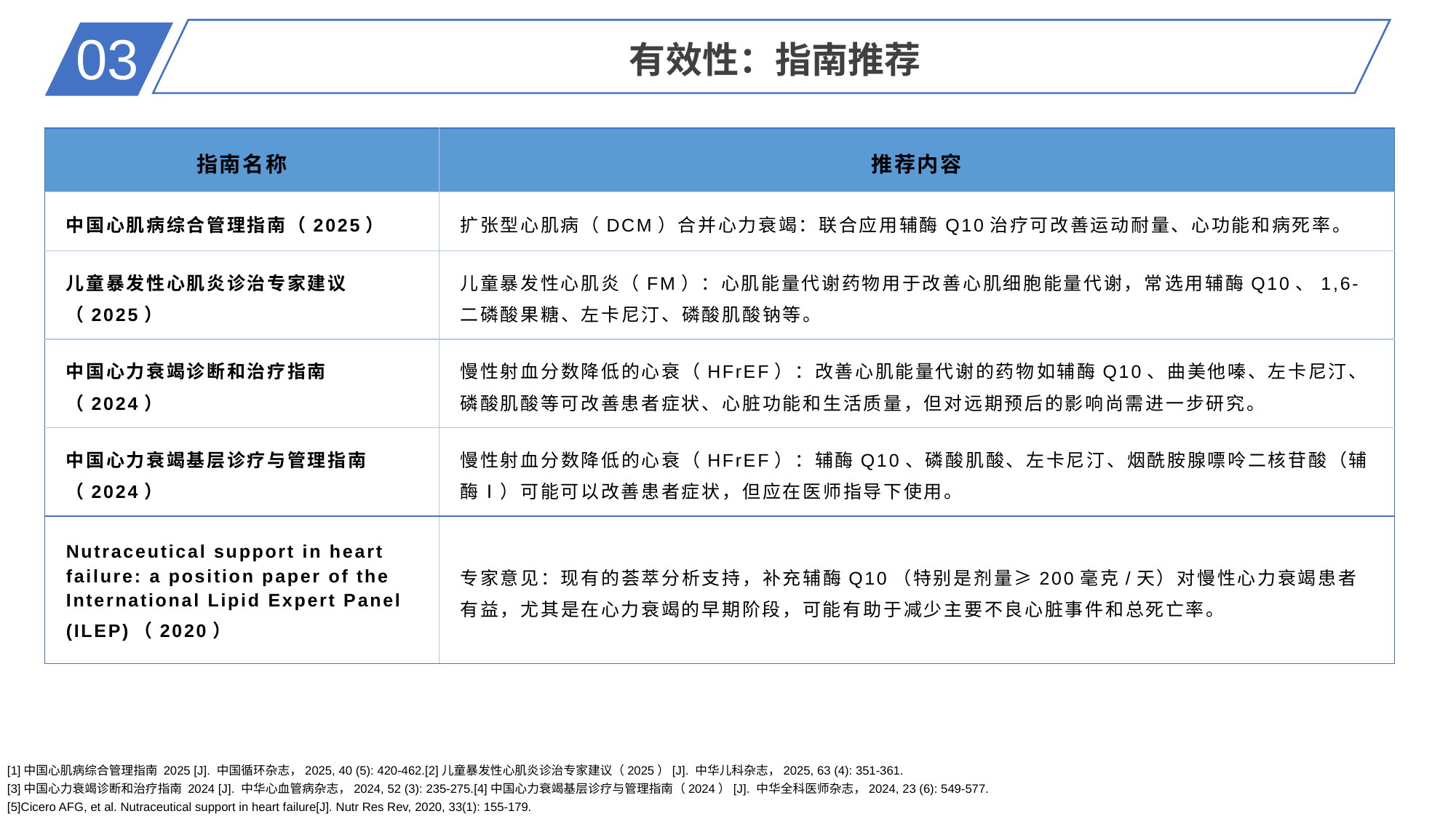

03

有效性：指南推荐
| 指南名称 | 推荐内容 |
| --- | --- |
| 中国心肌病综合管理指南（2025） | 扩张型心肌病（DCM）合并心力衰竭：联合应用辅酶Q10治疗可改善运动耐量、心功能和病死率。 |
| 儿童暴发性心肌炎诊治专家建议（2025） | 儿童暴发性心肌炎（FM）：心肌能量代谢药物用于改善心肌细胞能量代谢，常选用辅酶Q10、1,6-二磷酸果糖、左卡尼汀、磷酸肌酸钠等。 |
| 中国心力衰竭诊断和治疗指南（2024） | 慢性射血分数降低的心衰（HFrEF）：改善心肌能量代谢的药物如辅酶Q10、曲美他嗪、左卡尼汀、磷酸肌酸等可改善患者症状、心脏功能和生活质量，但对远期预后的影响尚需进一步研究。 |
| 中国心力衰竭基层诊疗与管理指南（2024） | 慢性射血分数降低的心衰（HFrEF）：辅酶Q10、磷酸肌酸、左卡尼汀、烟酰胺腺嘌呤二核苷酸（辅酶Ⅰ）可能可以改善患者症状，但应在医师指导下使用。 |
| Nutraceutical support in heart failure: a position paper of the International Lipid Expert Panel (ILEP)（2020） | 专家意见：现有的荟萃分析支持，补充辅酶Q10（特别是剂量≥200毫克/天）对慢性心力衰竭患者有益，尤其是在心力衰竭的早期阶段，可能有助于减少主要不良心脏事件和总死亡率。 |
[1]中国心肌病综合管理指南 2025 [J]. 中国循环杂志，2025, 40 (5): 420-462.[2]儿童暴发性心肌炎诊治专家建议（2025）[J]. 中华儿科杂志，2025, 63 (4): 351-361.
[3]中国心力衰竭诊断和治疗指南 2024 [J]. 中华心血管病杂志，2024, 52 (3): 235-275.[4]中国心力衰竭基层诊疗与管理指南（2024）[J]. 中华全科医师杂志，2024, 23 (6): 549-577.
[5]Cicero AFG, et al. Nutraceutical support in heart failure[J]. Nutr Res Rev, 2020, 33(1): 155-179.